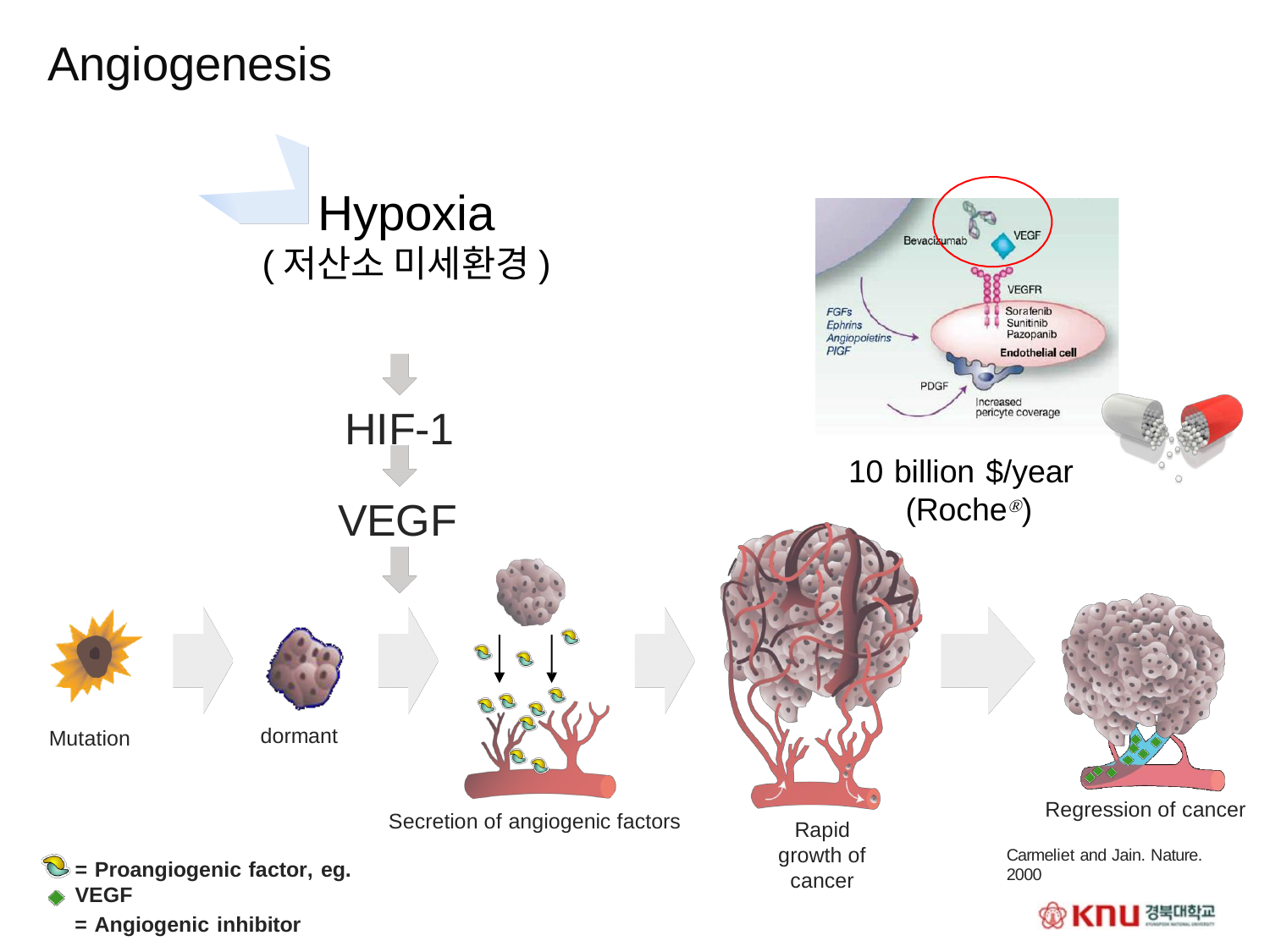

Angiogenesis

Hypoxia
(저산소 미세환경)

HIF-1

10 billion $/year (Roche®)
VEGF

dormant
Mutation

Regression of cancer
Secretion of angiogenic factors
Rapid growth of cancer
Carmeliet and Jain. Nature. 2000

= Proangiogenic factor, eg. VEGF
= Angiogenic inhibitor